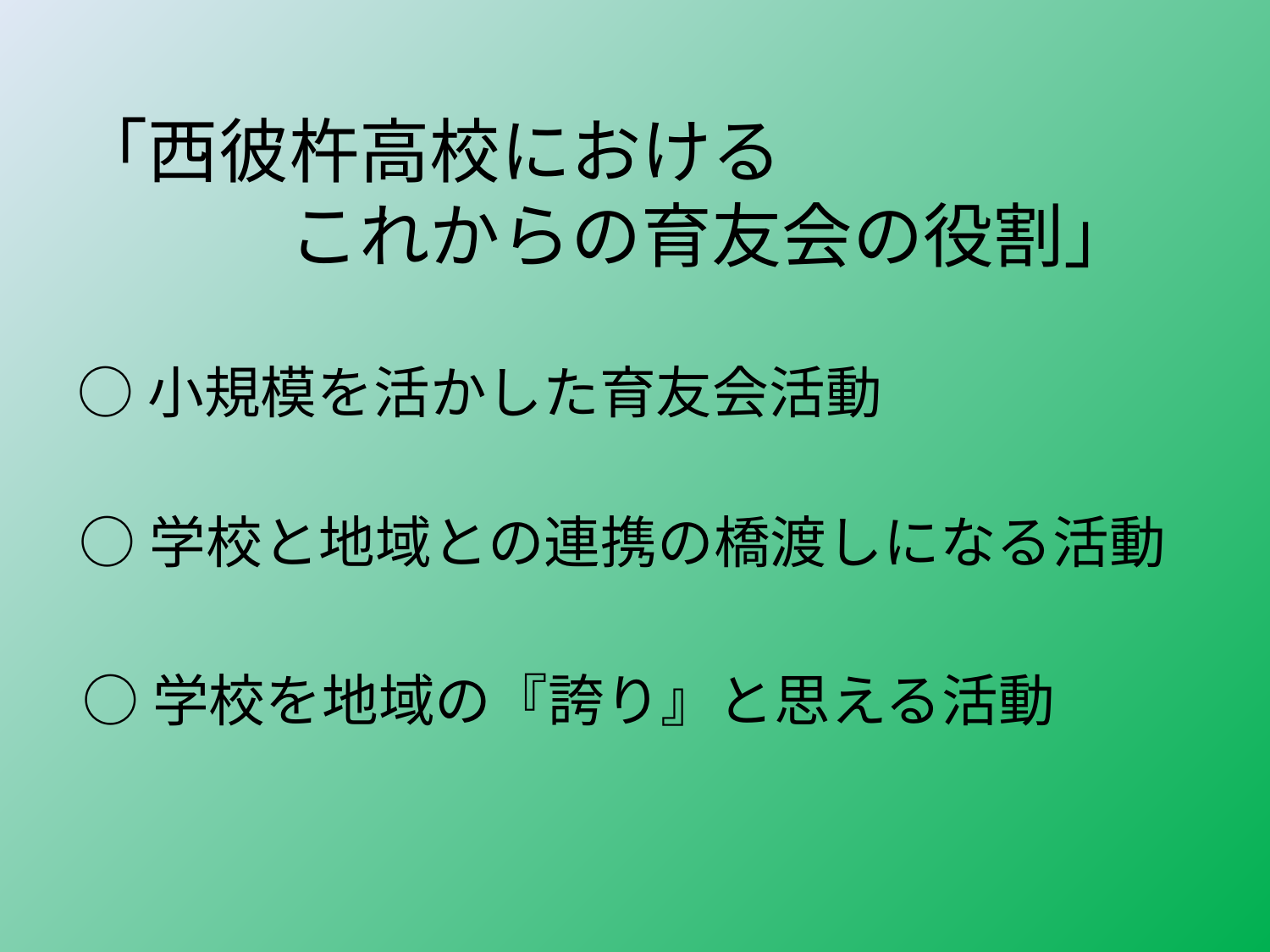

# 「西彼杵高校における 　　　これからの育友会の役割」
○小規模を活かした育友会活動
○学校と地域との連携の橋渡しになる活動
○学校を地域の『誇り』と思える活動